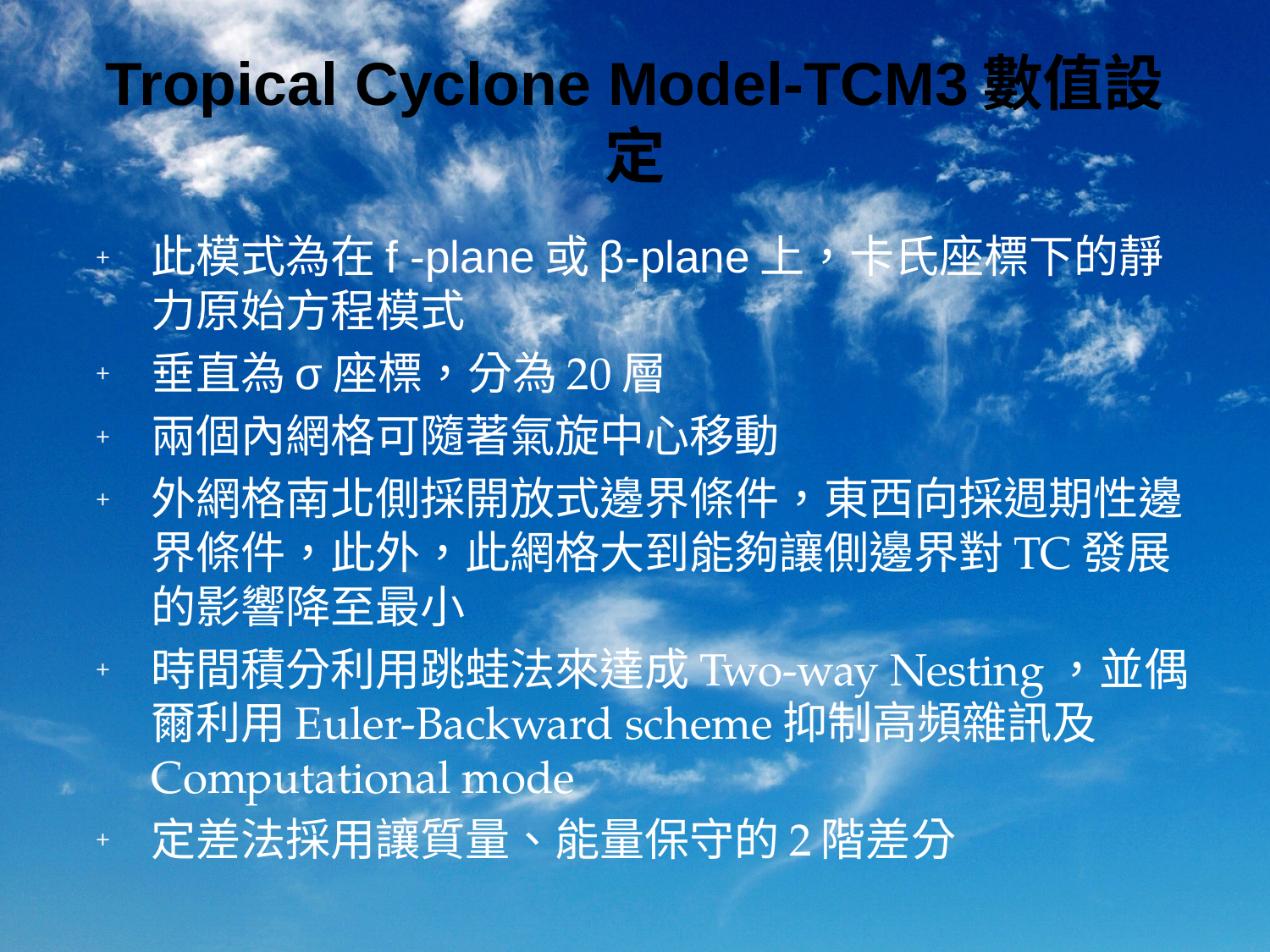

# Tropical Cyclone Model-TCM3數值設定
此模式為在f -plane或β-plane上，卡氏座標下的靜力原始方程模式
垂直為σ座標，分為20層
兩個內網格可隨著氣旋中心移動
外網格南北側採開放式邊界條件，東西向採週期性邊界條件，此外，此網格大到能夠讓側邊界對TC發展的影響降至最小
時間積分利用跳蛙法來達成Two-way Nesting，並偶爾利用Euler-Backward scheme抑制高頻雜訊及Computational mode
定差法採用讓質量、能量保守的2階差分